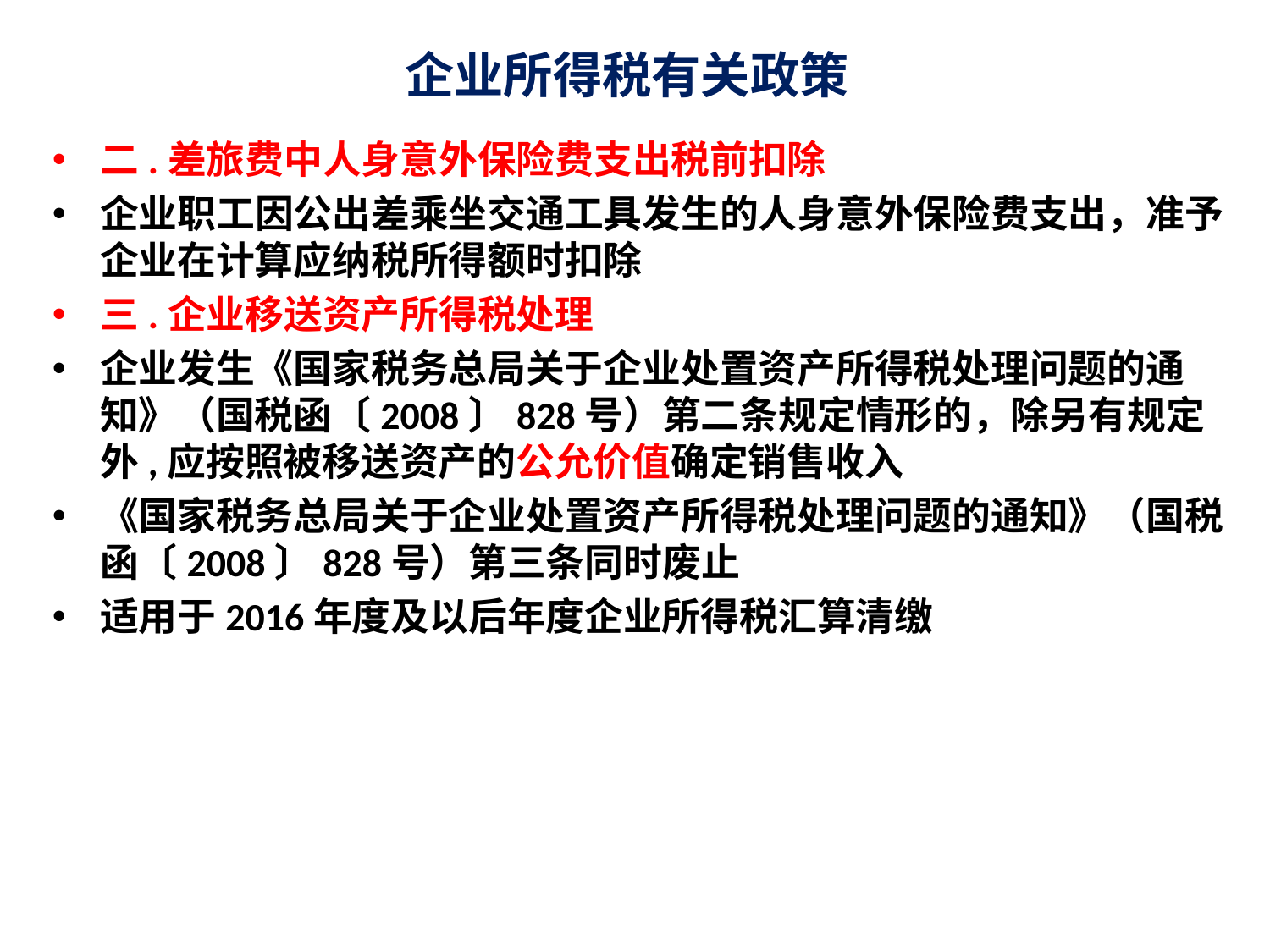

# 企业所得税有关政策
二.差旅费中人身意外保险费支出税前扣除
企业职工因公出差乘坐交通工具发生的人身意外保险费支出，准予企业在计算应纳税所得额时扣除
三.企业移送资产所得税处理
企业发生《国家税务总局关于企业处置资产所得税处理问题的通知》（国税函〔2008〕828号）第二条规定情形的，除另有规定外,应按照被移送资产的公允价值确定销售收入
《国家税务总局关于企业处置资产所得税处理问题的通知》（国税函〔2008〕828号）第三条同时废止
适用于2016年度及以后年度企业所得税汇算清缴